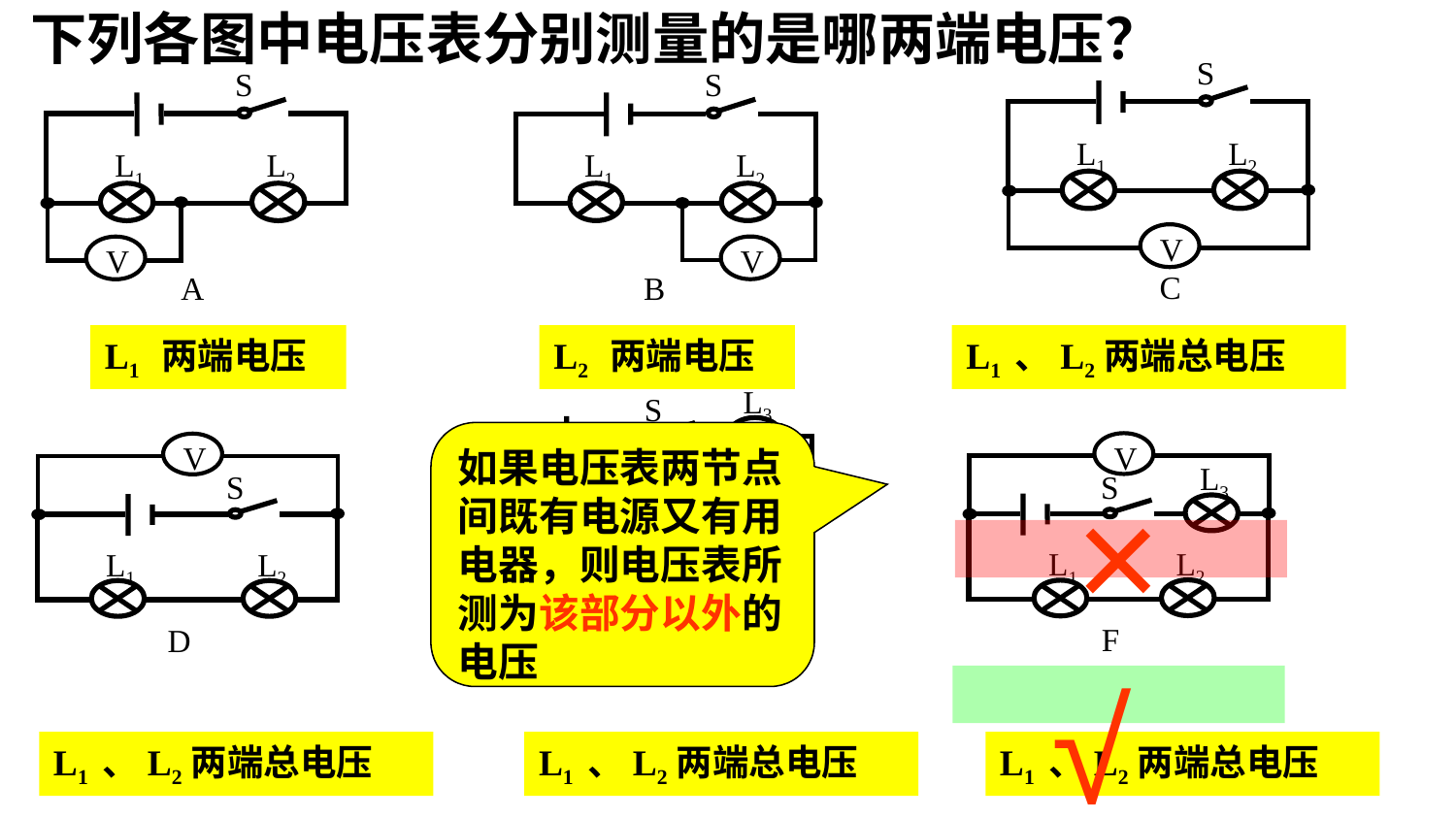

下列各图中电压表分别测量的是哪两端电压？
S

L1

L2

V
C
S

L1

L2

V
A
S

L1

L2

V
B
L1 两端电压
L2 两端电压
L1 、L2两端总电压
L3

S

L2

L1

V
E
如果电压表两节点间既有电源又有用电器，则电压表所测为该部分以外的电压

V

L3

S

L2

L1

F

V

S

L1

L2

D
×

√

L1 、L2两端总电压
L1 、L2两端总电压
L1 、L2两端总电压